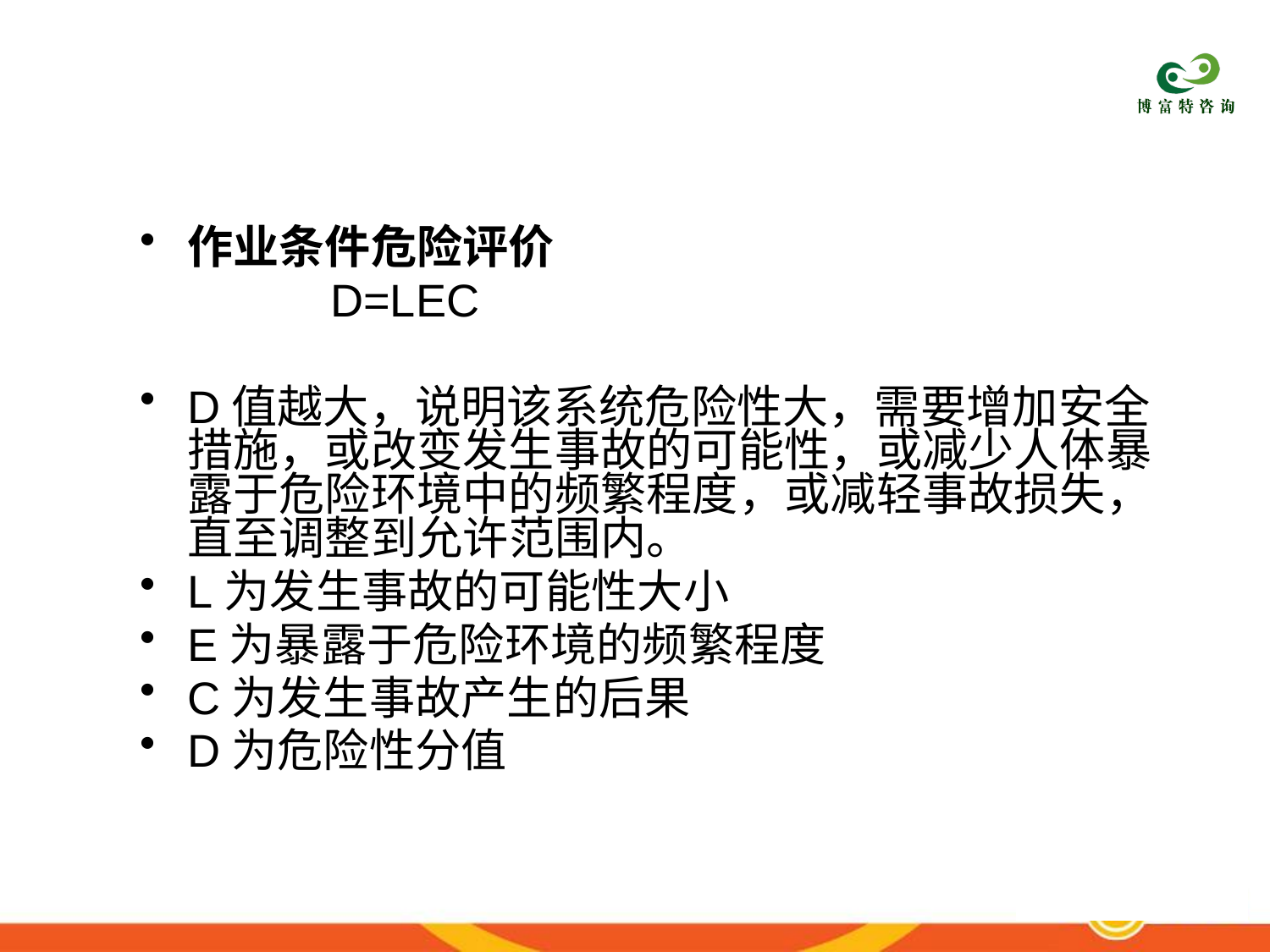

作业条件危险评价
               D=LEC

D值越大，说明该系统危险性大，需要增加安全措施，或改变发生事故的可能性，或减少人体暴露于危险环境中的频繁程度，或减轻事故损失，直至调整到允许范围内。
L为发生事故的可能性大小
E为暴露于危险环境的频繁程度
C为发生事故产生的后果
D为危险性分值